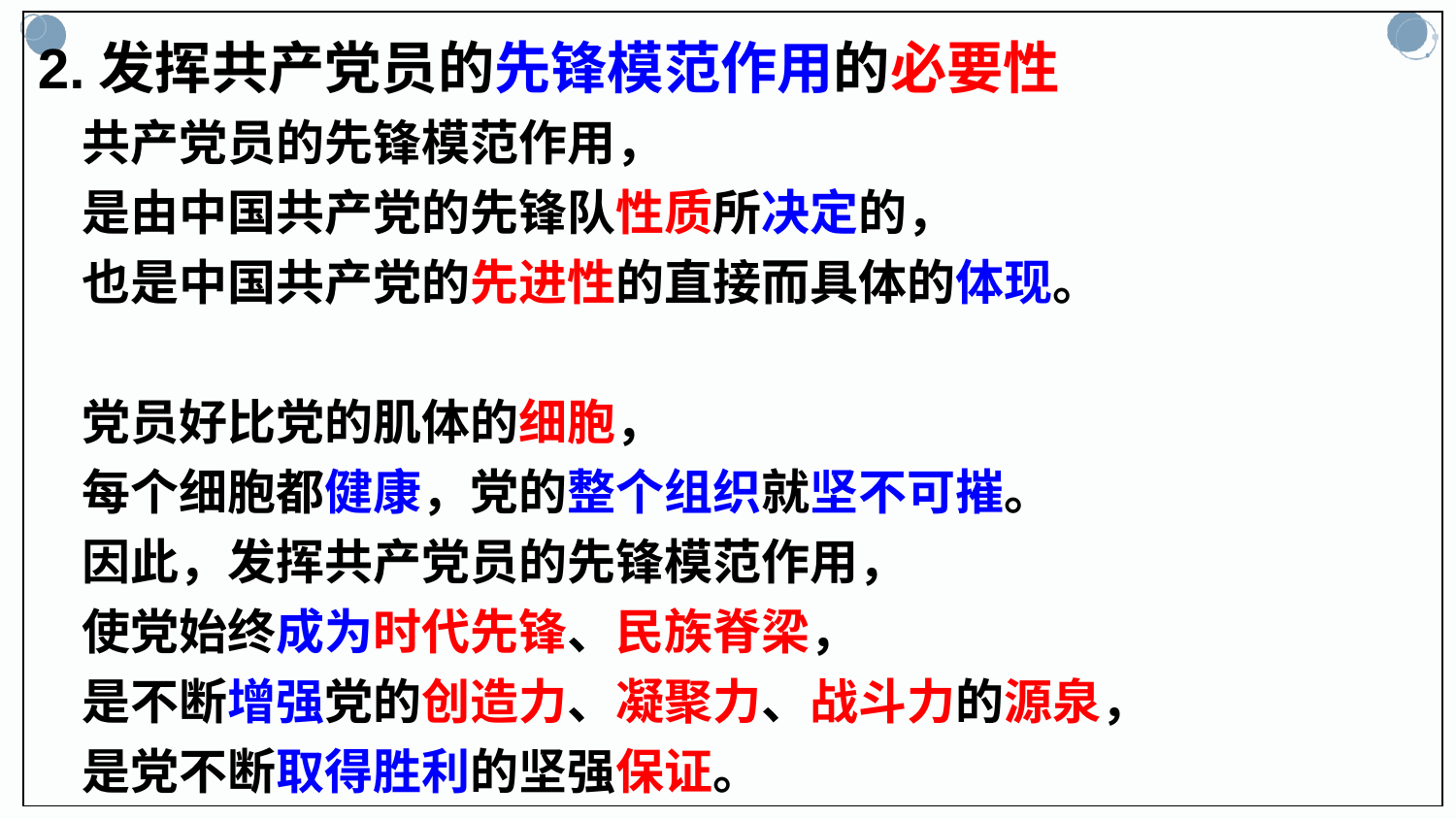

2.发挥共产党员的先锋模范作用的必要性
   共产党员的先锋模范作用，
   是由中国共产党的先锋队性质所决定的，
   也是中国共产党的先进性的直接而具体的体现。

   党员好比党的肌体的细胞，
   每个细胞都健康，党的整个组织就坚不可摧。
   因此，发挥共产党员的先锋模范作用，
   使党始终成为时代先锋、民族脊梁，
   是不断增强党的创造力、凝聚力、战斗力的源泉，
   是党不断取得胜利的坚强保证。